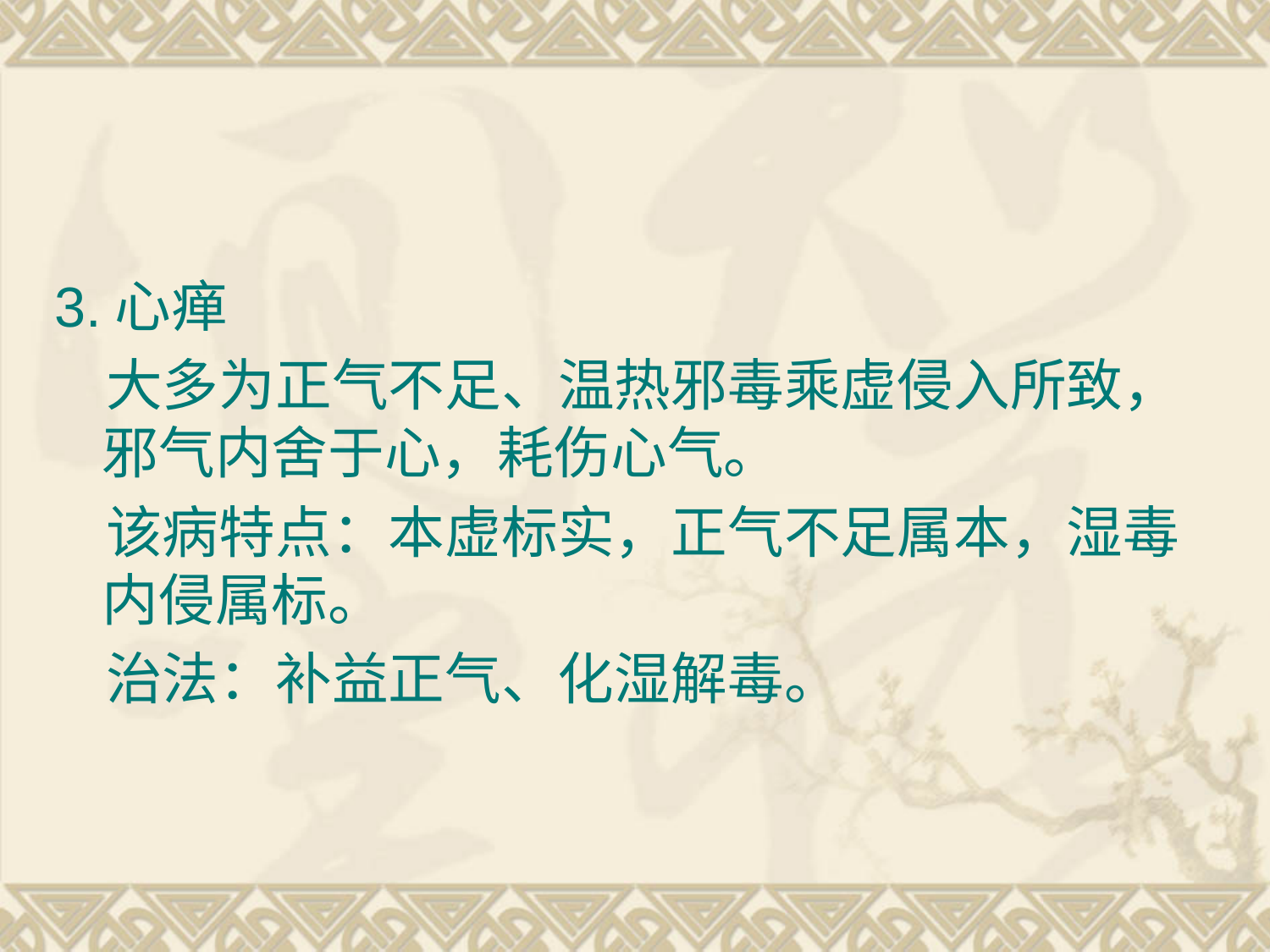

#
3.心瘅
   大多为正气不足、温热邪毒乘虚侵入所致，邪气内舍于心，耗伤心气。
   该病特点：本虚标实，正气不足属本，湿毒内侵属标。
   治法：补益正气、化湿解毒。